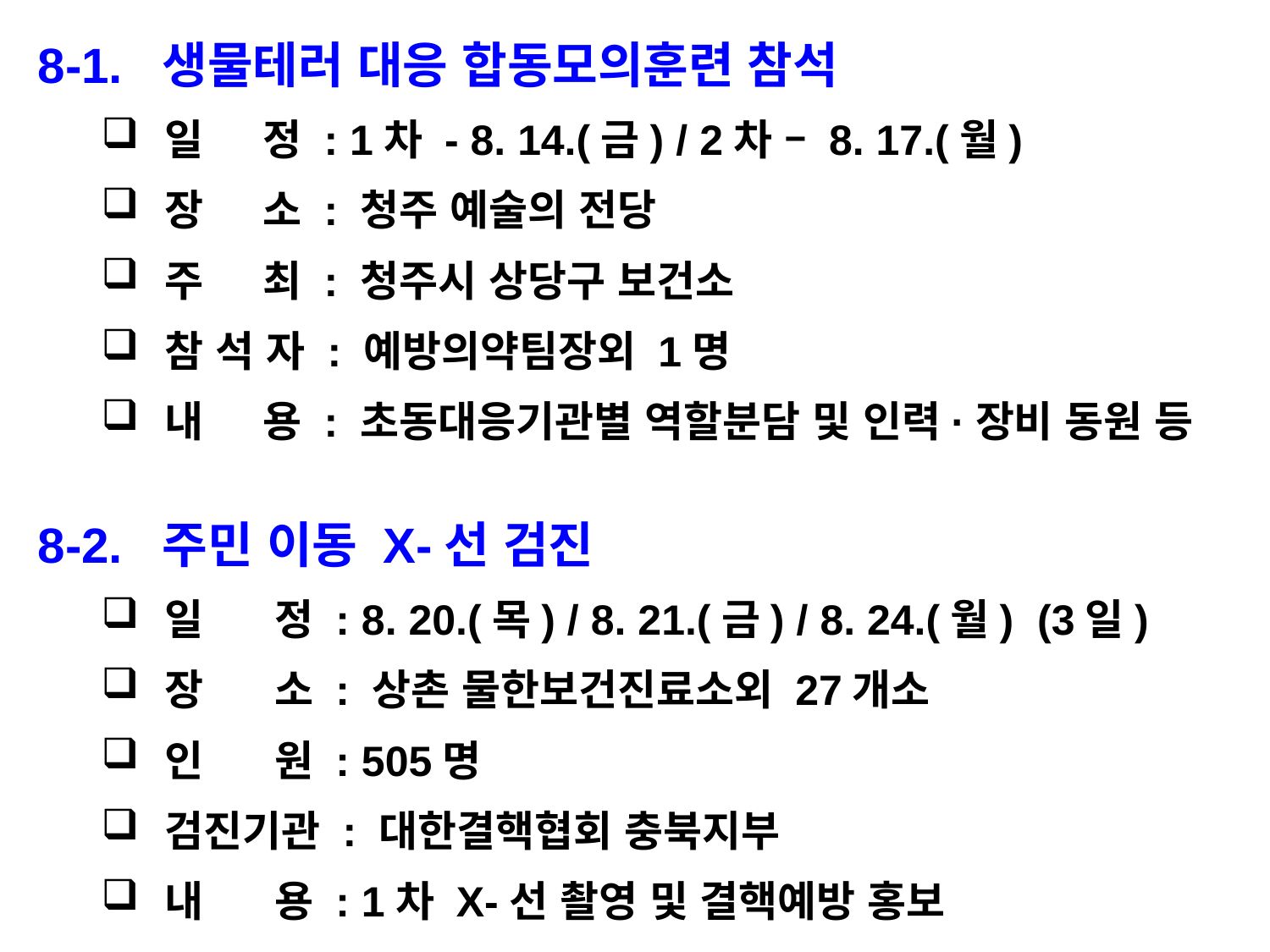

8-1.  생물테러 대응 합동모의훈련 참석
일     정 : 1차 - 8. 14.(금) / 2차 – 8. 17.(월)
장     소 : 청주 예술의 전당
주     최 : 청주시 상당구 보건소
참 석 자 : 예방의약팀장외 1명
내     용 : 초동대응기관별 역할분담 및 인력·장비 동원 등

8-2.  주민 이동 X-선 검진
일      정 : 8. 20.(목) / 8. 21.(금) / 8. 24.(월)  (3일)
장      소 : 상촌 물한보건진료소외 27개소
인      원 : 505명
검진기관 : 대한결핵협회 충북지부
내      용 : 1차 X-선 촬영 및 결핵예방 홍보